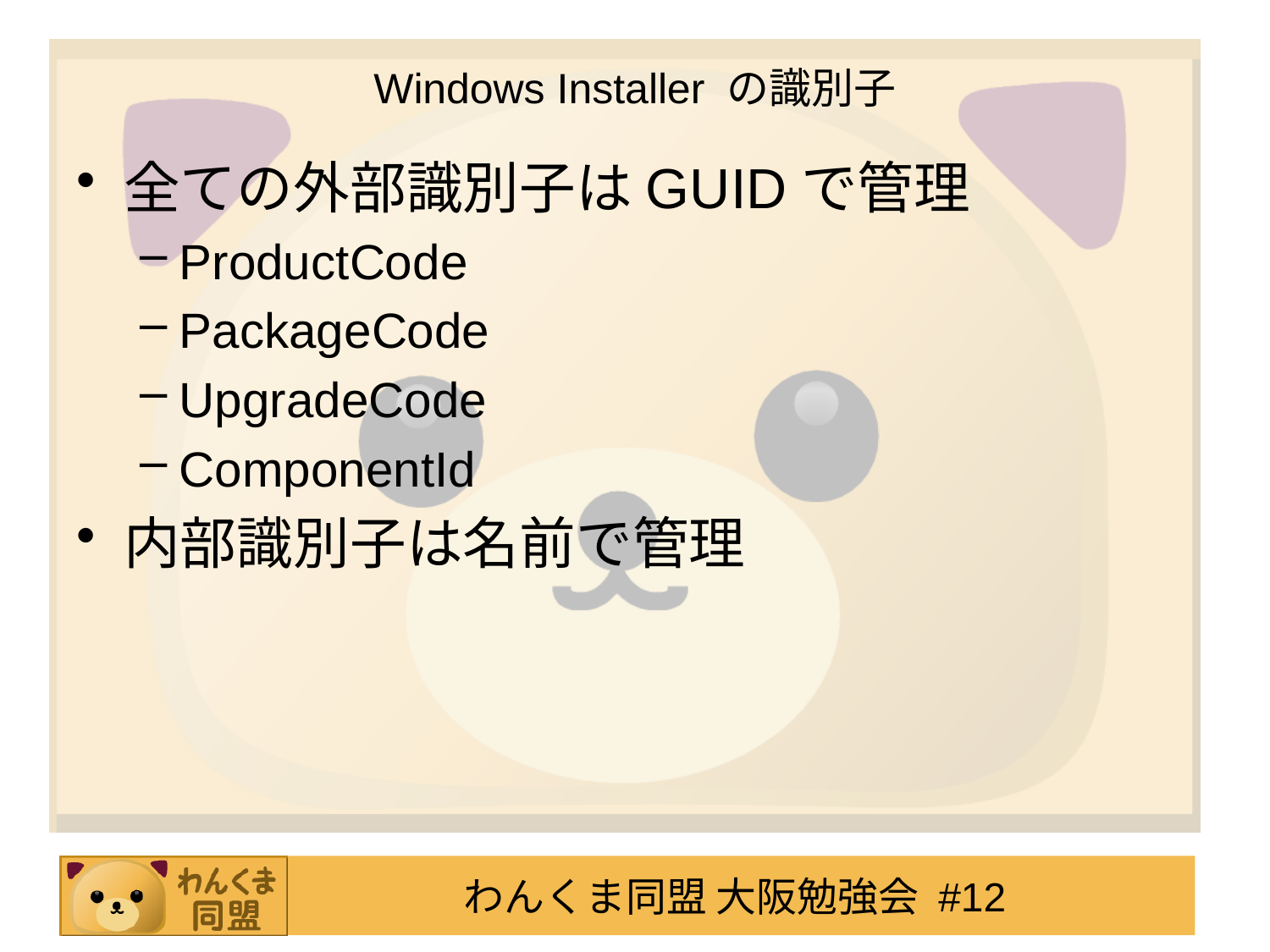

# Windows Installer の識別子
全ての外部識別子はGUIDで管理
ProductCode
PackageCode
UpgradeCode
ComponentId
内部識別子は名前で管理